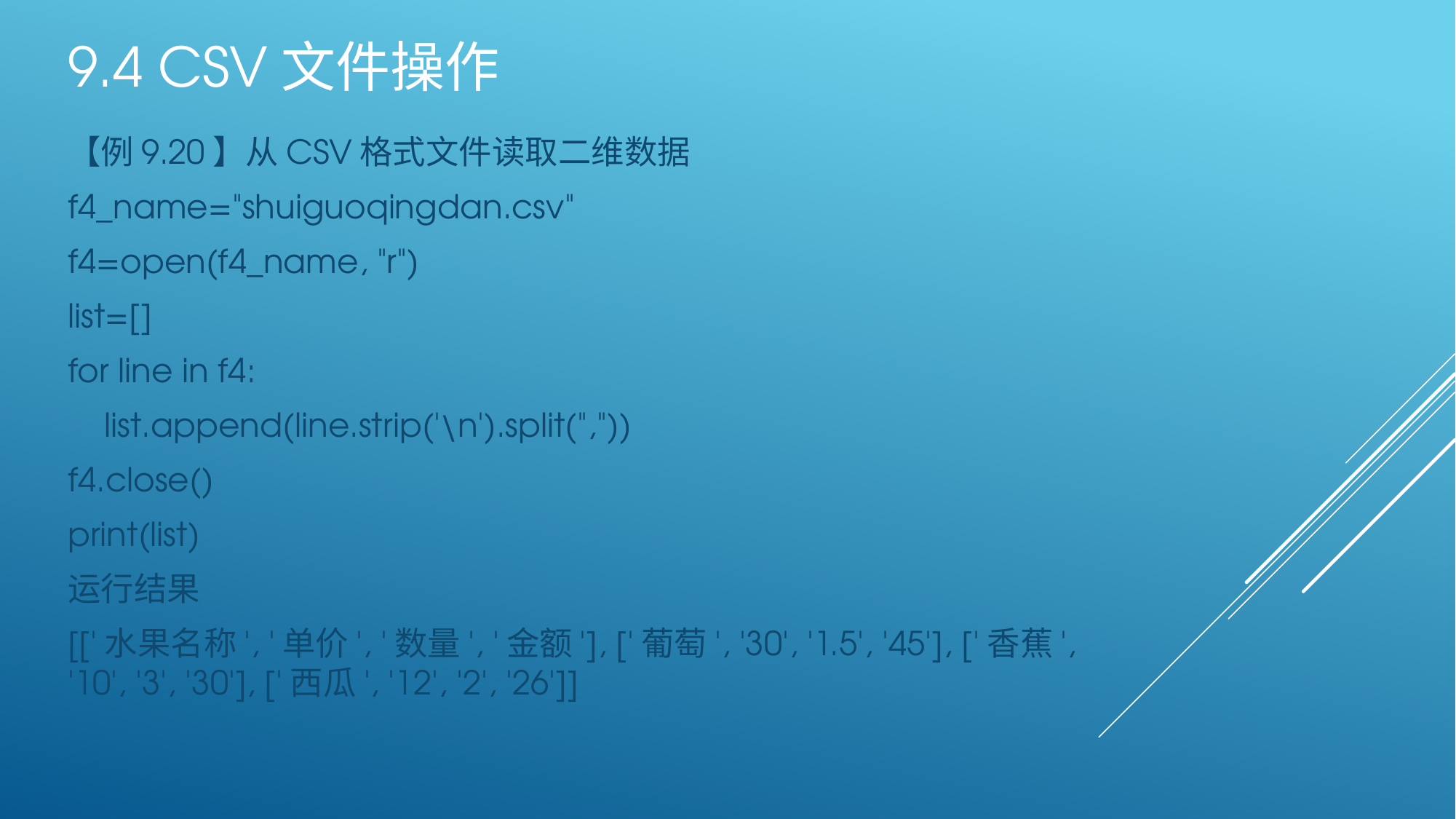

# 9.4 CSV文件操作
【例9.20】从CSV格式文件读取二维数据
f4_name="shuiguoqingdan.csv"
f4=open(f4_name, "r")
list=[]
for line in f4:
    list.append(line.strip('\n').split(","))
f4.close()
print(list)
运行结果
[['水果名称', '单价', '数量', '金额'], ['葡萄', '30', '1.5', '45'], ['香蕉', '10', '3', '30'], ['西瓜', '12', '2', '26']]